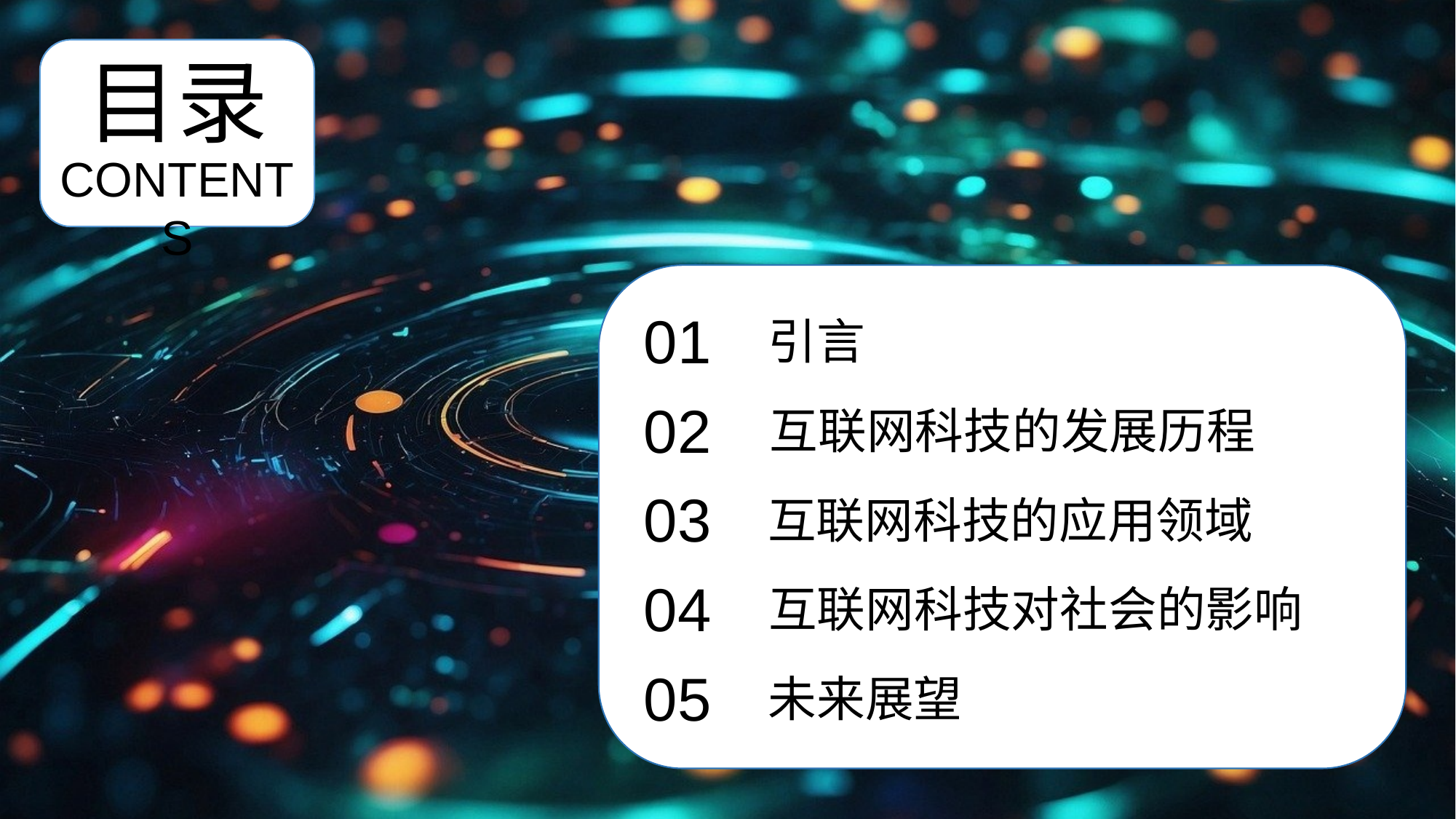

目录
CONTENTS

01
引言
02
互联网科技的发展历程
03
互联网科技的应用领域
04
互联网科技对社会的影响
05
未来展望